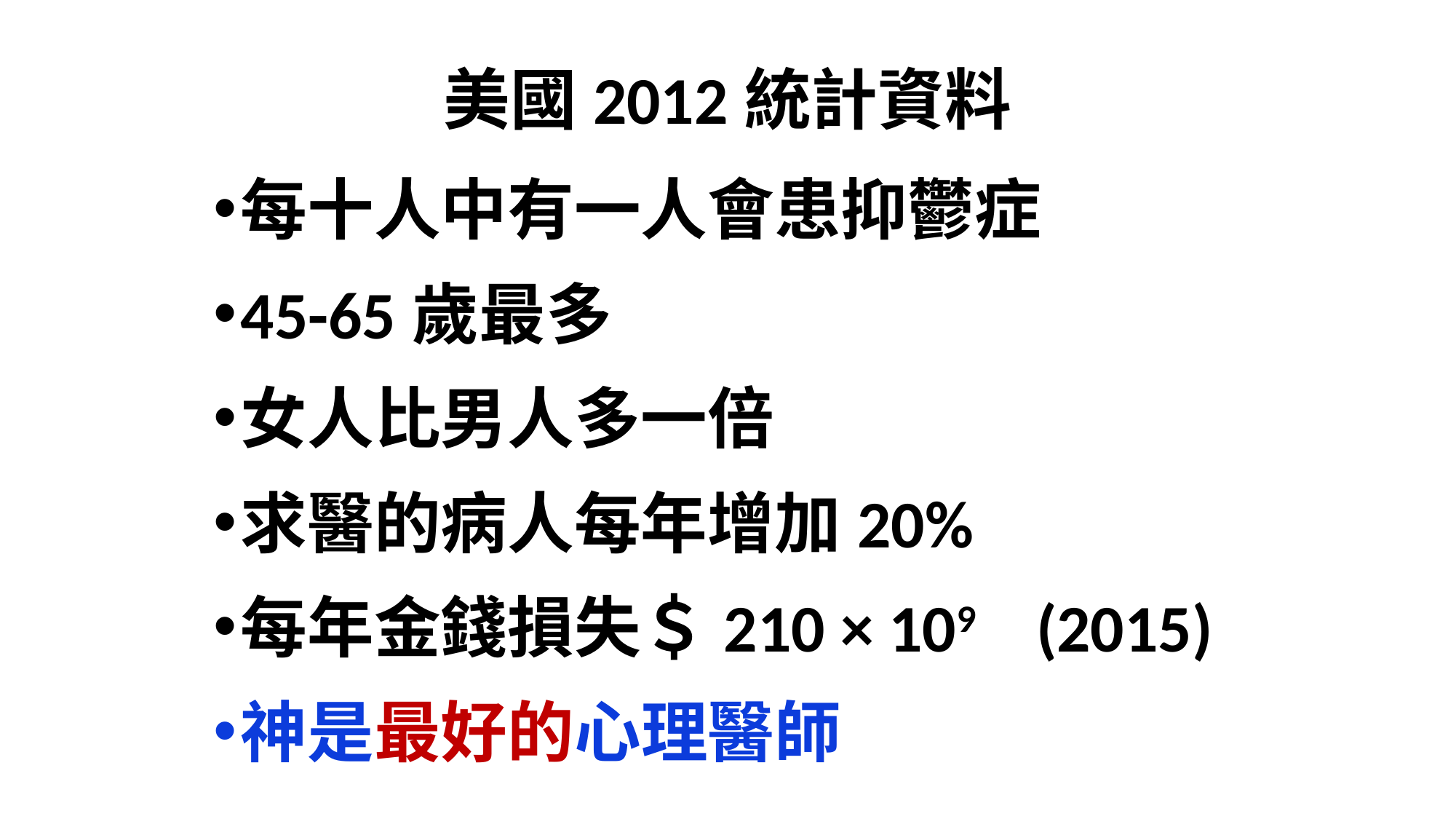

# 美國2012統計資料
每十人中有一人會患抑鬱症
45-65歲最多
女人比男人多一倍
求醫的病人每年增加20%
每年金錢損失＄210 × 109    (2015)
神是最好的心理醫師